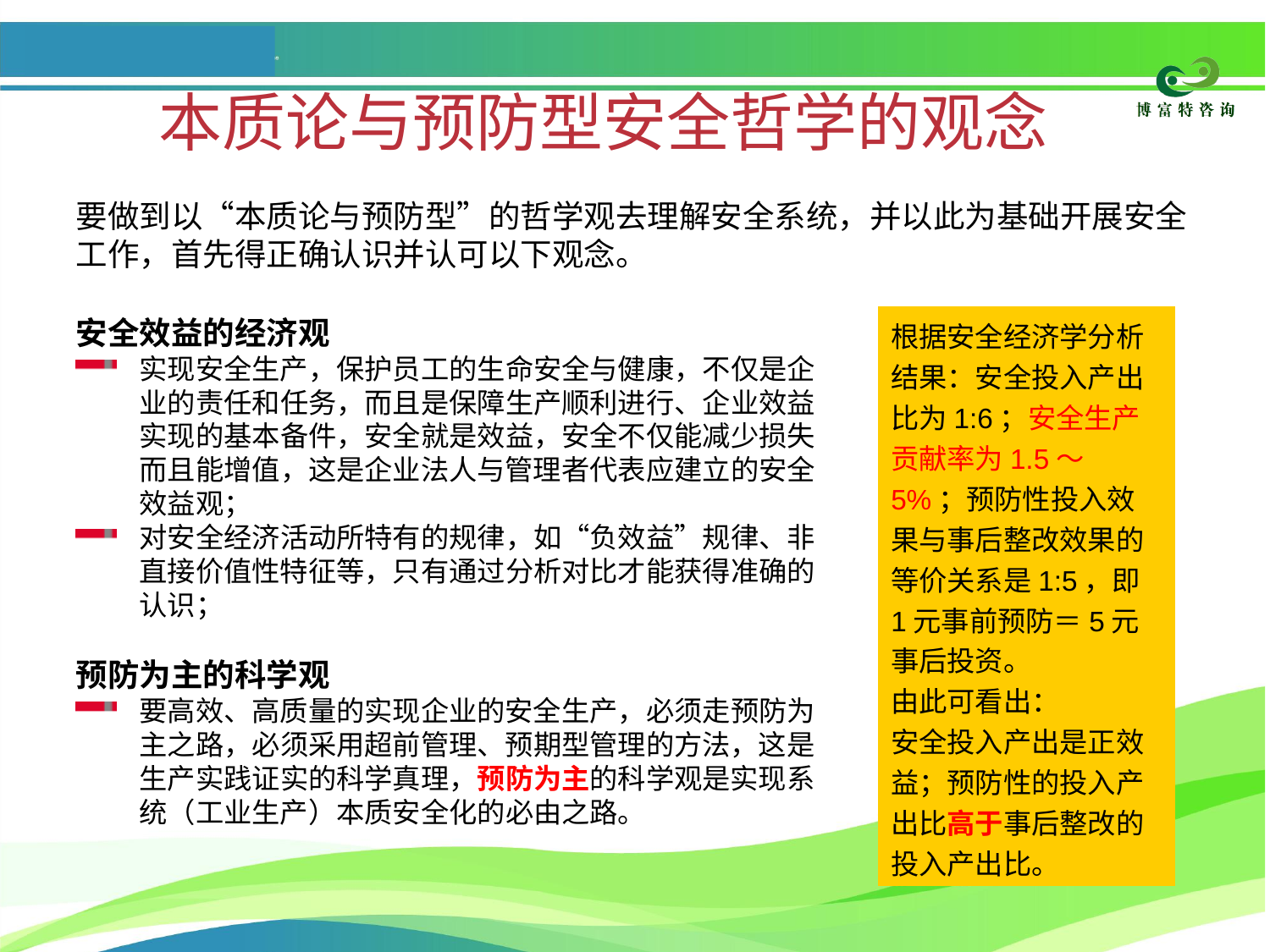

# 本质论与预防型安全哲学的观念
要做到以“本质论与预防型”的哲学观去理解安全系统，并以此为基础开展安全工作，首先得正确认识并认可以下观念。
安全效益的经济观
实现安全生产，保护员工的生命安全与健康，不仅是企业的责任和任务，而且是保障生产顺利进行、企业效益实现的基本备件，安全就是效益，安全不仅能减少损失而且能增值，这是企业法人与管理者代表应建立的安全效益观；
对安全经济活动所特有的规律，如“负效益”规律、非直接价值性特征等，只有通过分析对比才能获得准确的认识；

预防为主的科学观
要高效、高质量的实现企业的安全生产，必须走预防为主之路，必须采用超前管理、预期型管理的方法，这是生产实践证实的科学真理，预防为主的科学观是实现系统（工业生产）本质安全化的必由之路。
根据安全经济学分析结果：安全投入产出比为1:6；安全生产贡献率为1.5～5%；预防性投入效果与事后整改效果的等价关系是1:5，即1元事前预防＝5元事后投资。
由此可看出：
安全投入产出是正效益；预防性的投入产出比高于事后整改的投入产出比。